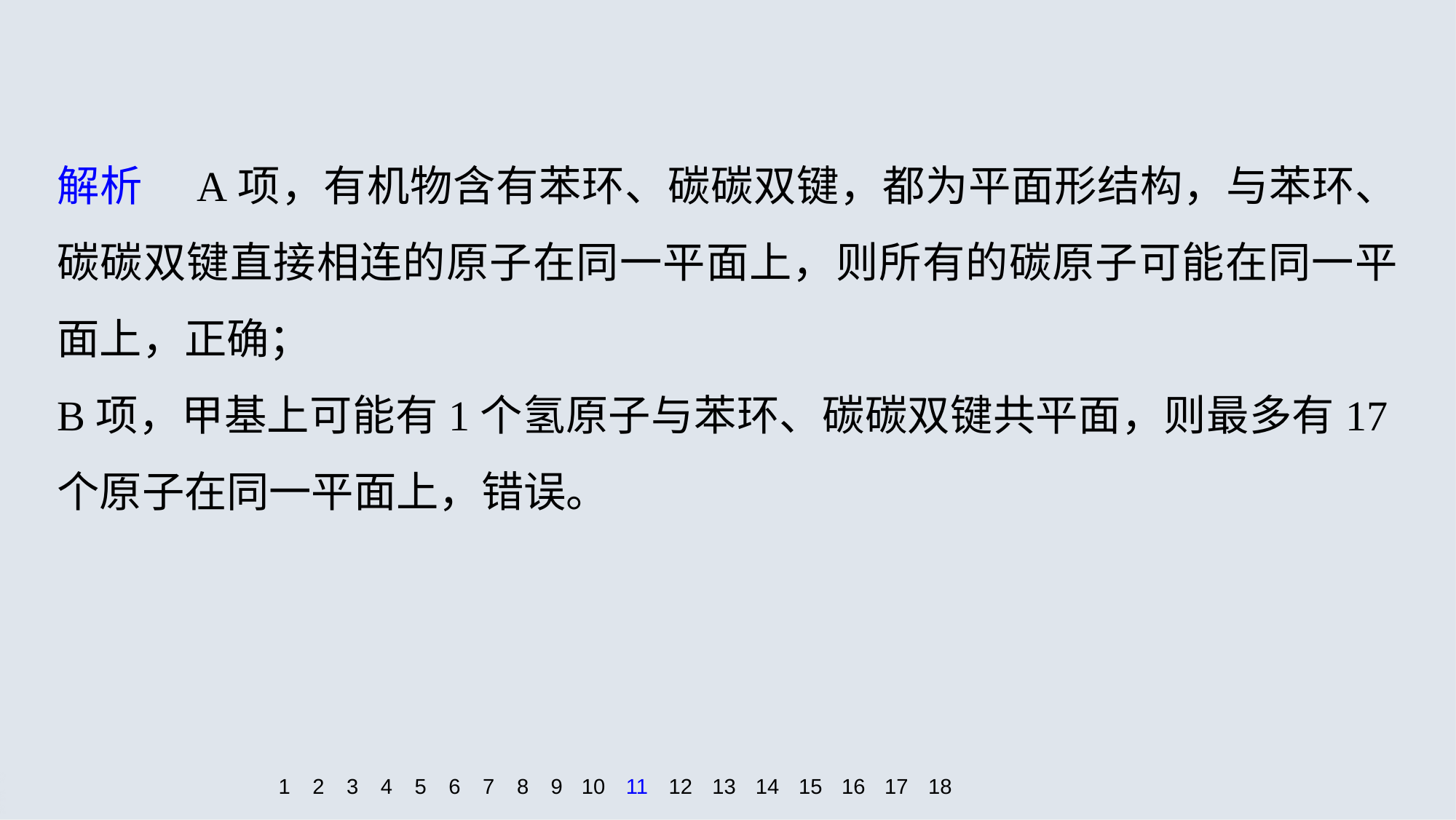

解析　A项，有机物含有苯环、碳碳双键，都为平面形结构，与苯环、碳碳双键直接相连的原子在同一平面上，则所有的碳原子可能在同一平面上，正确；
B项，甲基上可能有1个氢原子与苯环、碳碳双键共平面，则最多有17个原子在同一平面上，错误。
1
2
3
4
5
6
7
8
9
10
11
12
13
14
15
16
17
18